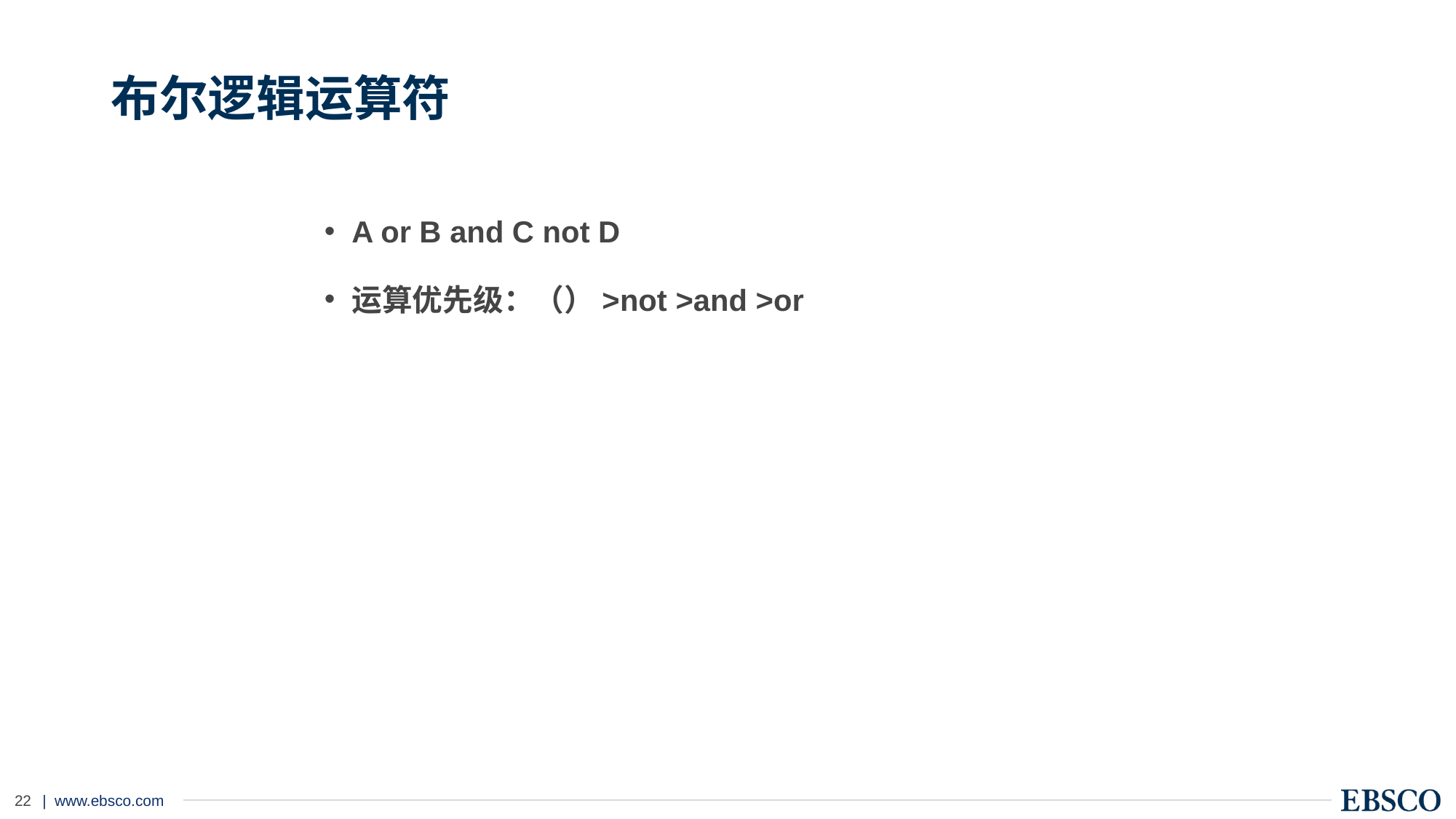

# 布尔逻辑运算符
A or B and C not D
运算优先级：（）>not >and >or